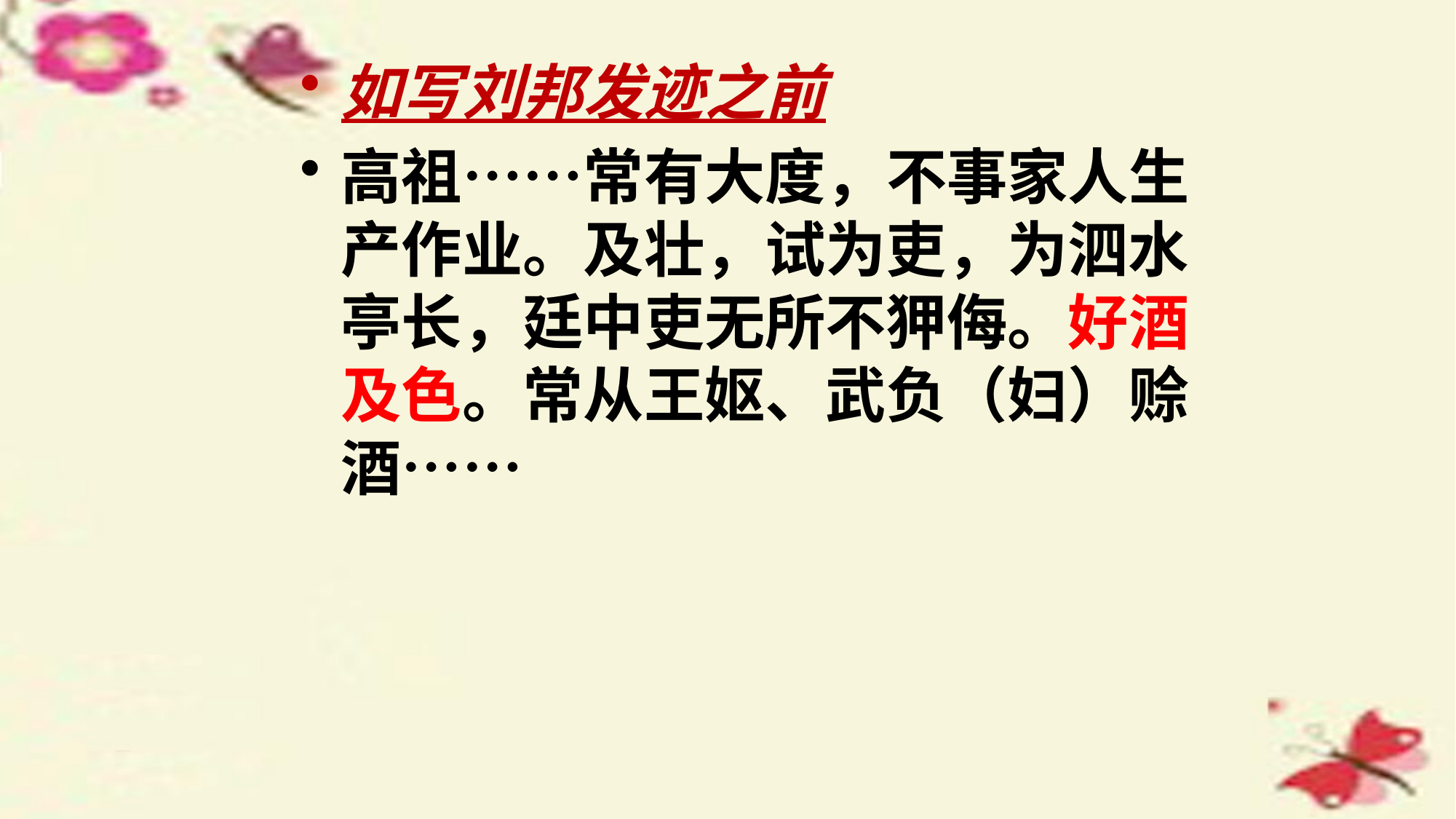

如写刘邦发迹之前
高祖……常有大度，不事家人生产作业。及壮，试为吏，为泗水亭长，廷中吏无所不狎侮。好酒及色。常从王妪、武负（妇）赊酒……